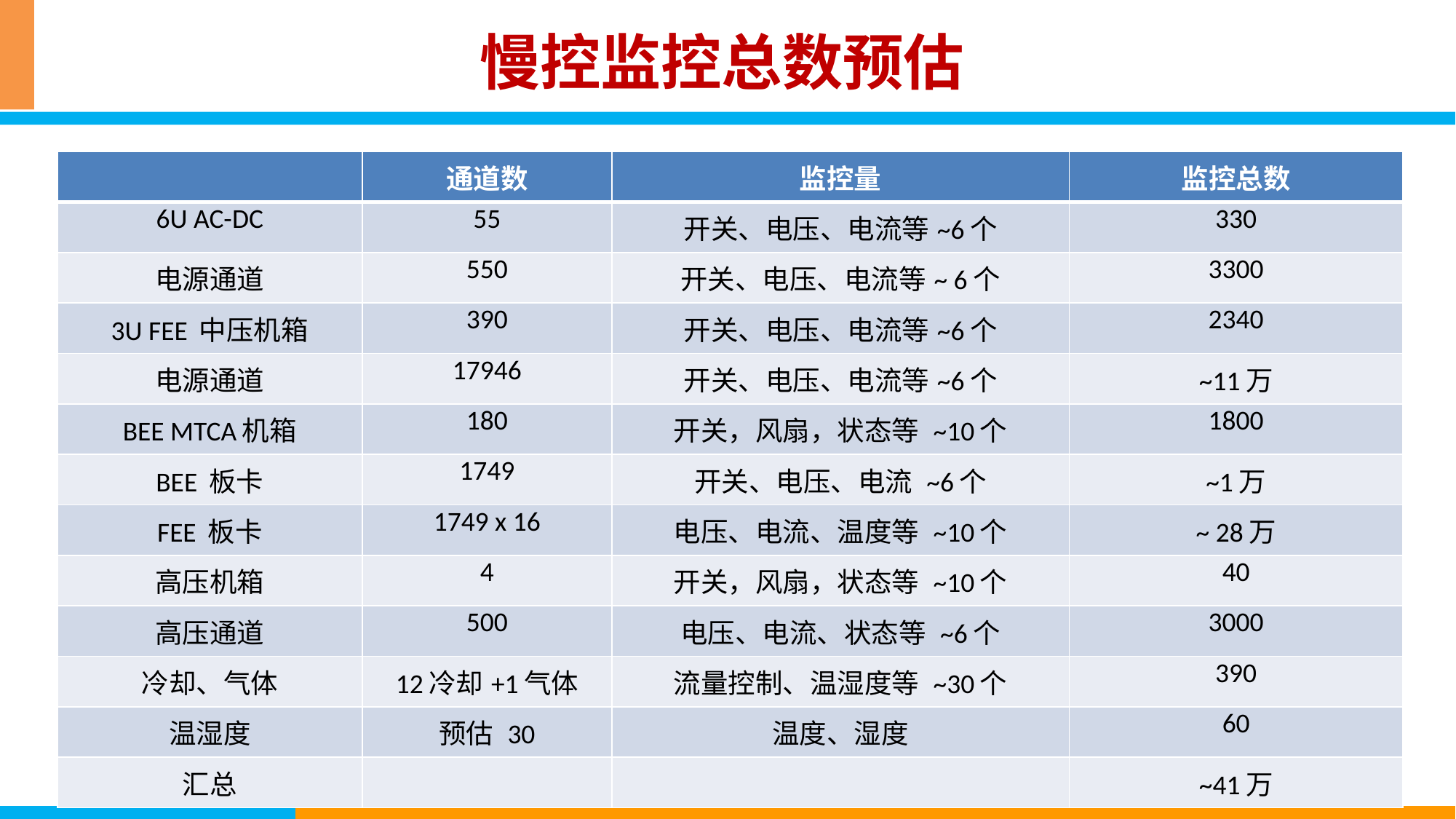

# 慢控监控总数预估
|  | 通道数 | 监控量 | 监控总数 |
| --- | --- | --- | --- |
| 6U AC-DC | 55 | 开关、电压、电流等~6个 | 330 |
| 电源通道 | 550 | 开关、电压、电流等~ 6个 | 3300 |
| 3U FEE 中压机箱 | 390 | 开关、电压、电流等~6个 | 2340 |
| 电源通道 | 17946 | 开关、电压、电流等~6个 | ~11万 |
| BEE MTCA机箱 | 180 | 开关，风扇，状态等 ~10个 | 1800 |
| BEE 板卡 | 1749 | 开关、电压、电流 ~6个 | ~1万 |
| FEE 板卡 | 1749 x 16 | 电压、电流、温度等 ~10个 | ~ 28万 |
| 高压机箱 | 4 | 开关，风扇，状态等 ~10个 | 40 |
| 高压通道 | 500 | 电压、电流、状态等 ~6个 | 3000 |
| 冷却、气体 | 12冷却+1气体 | 流量控制、温湿度等 ~30个 | 390 |
| 温湿度 | 预估 30 | 温度、湿度 | 60 |
| 汇总 |  |  | ~41万 |
17